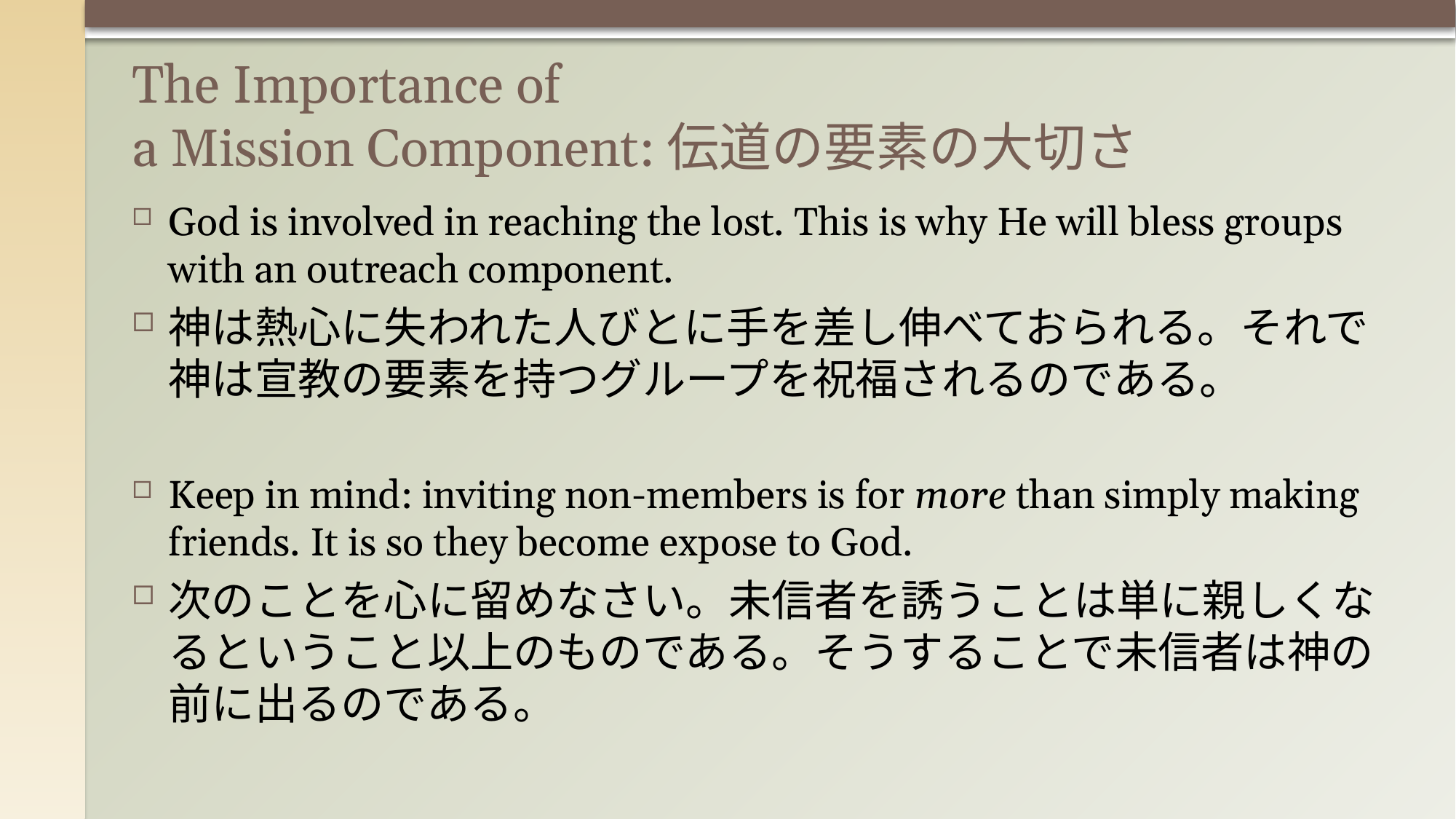

# The Importance of a Mission Component:伝道の要素の大切さ
God is involved in reaching the lost. This is why He will bless groups with an outreach component.
神は熱心に失われた人びとに手を差し伸べておられる。それで神は宣教の要素を持つグループを祝福されるのである。

Keep in mind: inviting non-members is for more than simply making friends. It is so they become expose to God.
次のことを心に留めなさい。未信者を誘うことは単に親しくなるということ以上のものである。そうすることで未信者は神の前に出るのである。